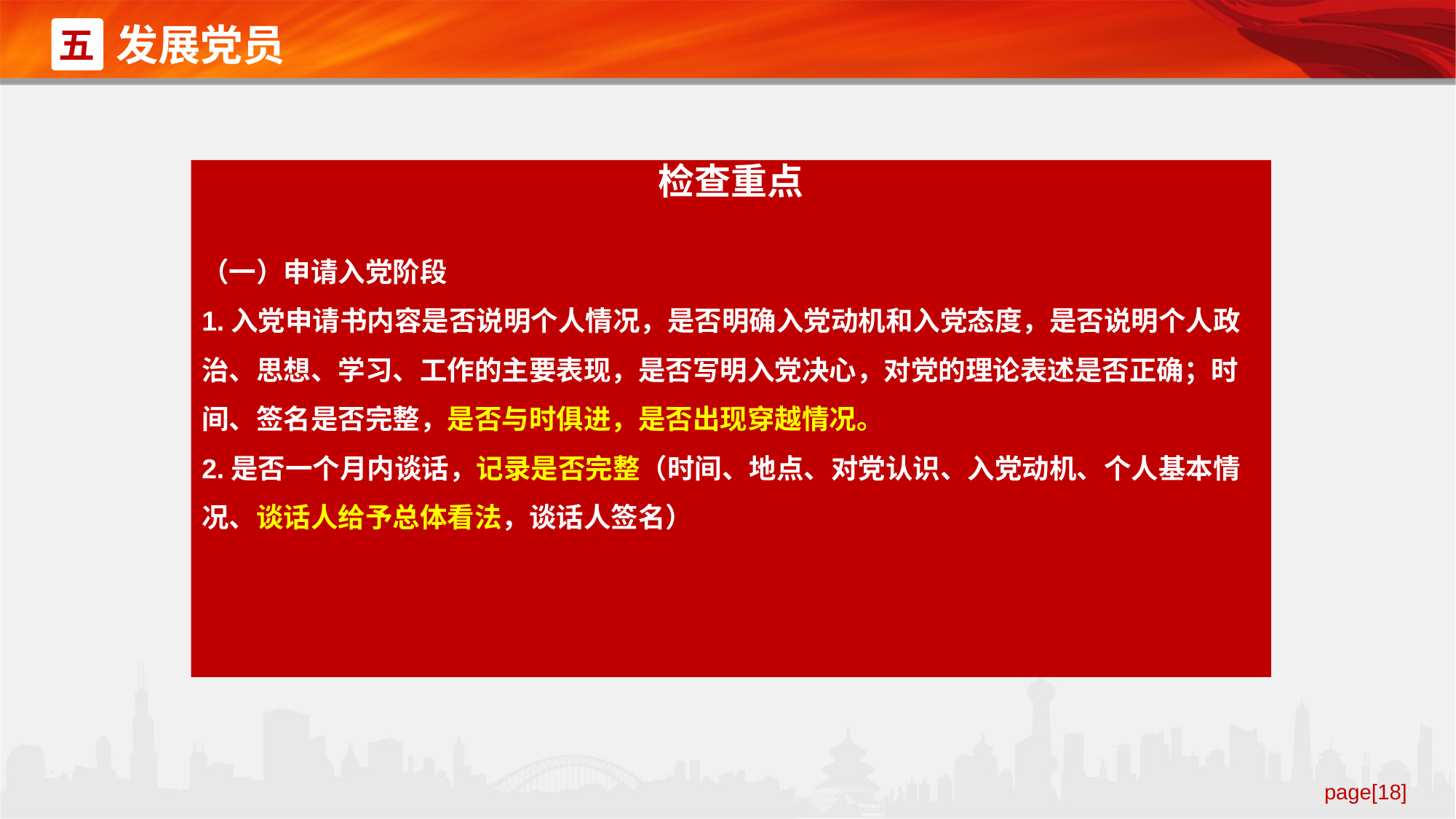

发展党员
五

检查重点

（一）申请入党阶段
1.入党申请书内容是否说明个人情况，是否明确入党动机和入党态度，是否说明个人政治、思想、学习、工作的主要表现，是否写明入党决心，对党的理论表述是否正确；时间、签名是否完整，是否与时俱进，是否出现穿越情况。
2.是否一个月内谈话，记录是否完整（时间、地点、对党认识、入党动机、个人基本情况、谈话人给予总体看法，谈话人签名）